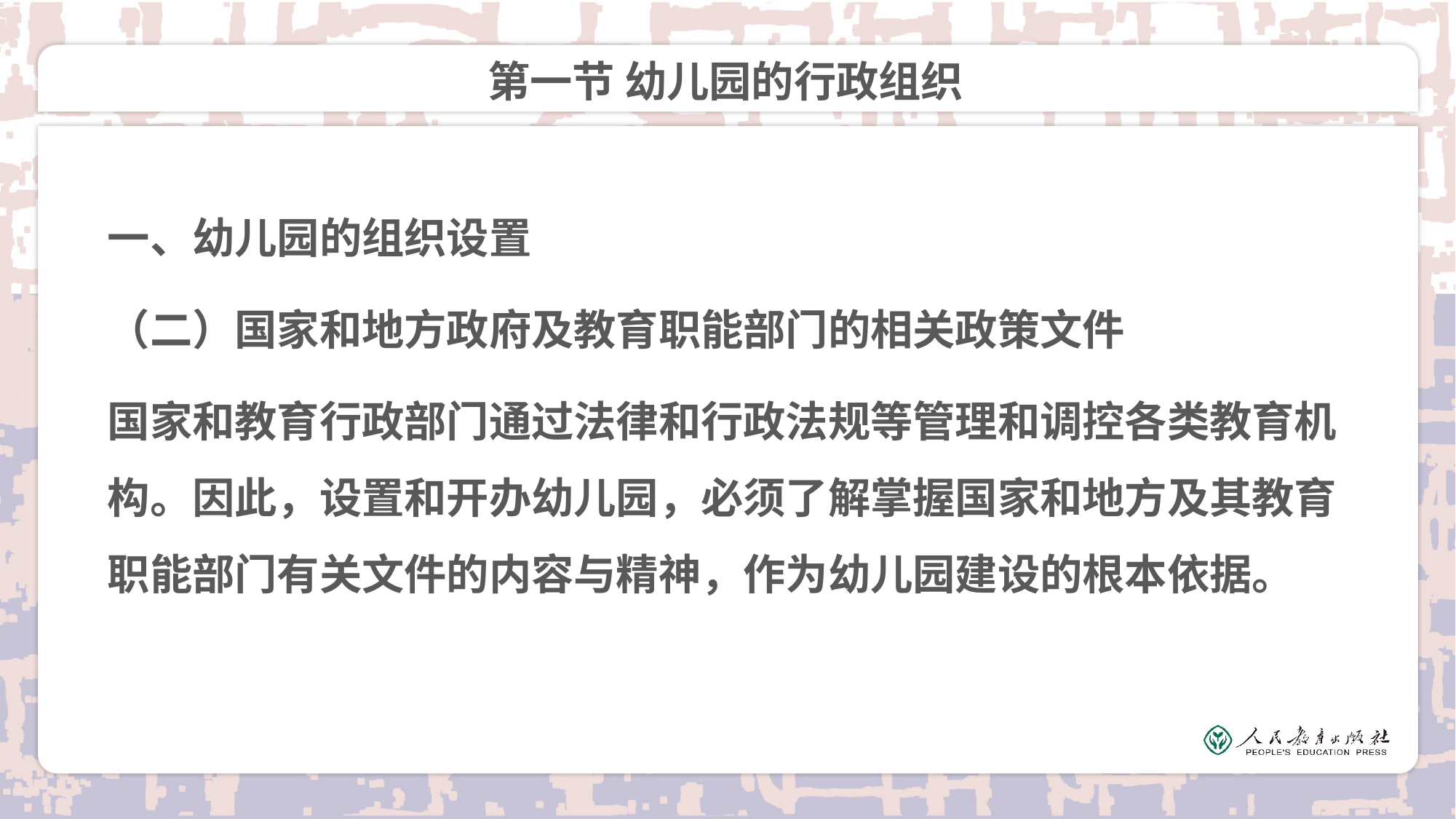

# 第一节 幼儿园的行政组织
一、幼儿园的组织设置
（二）国家和地方政府及教育职能部门的相关政策文件
国家和教育行政部门通过法律和行政法规等管理和调控各类教育机构。因此，设置和开办幼儿园，必须了解掌握国家和地方及其教育职能部门有关文件的内容与精神，作为幼儿园建设的根本依据。